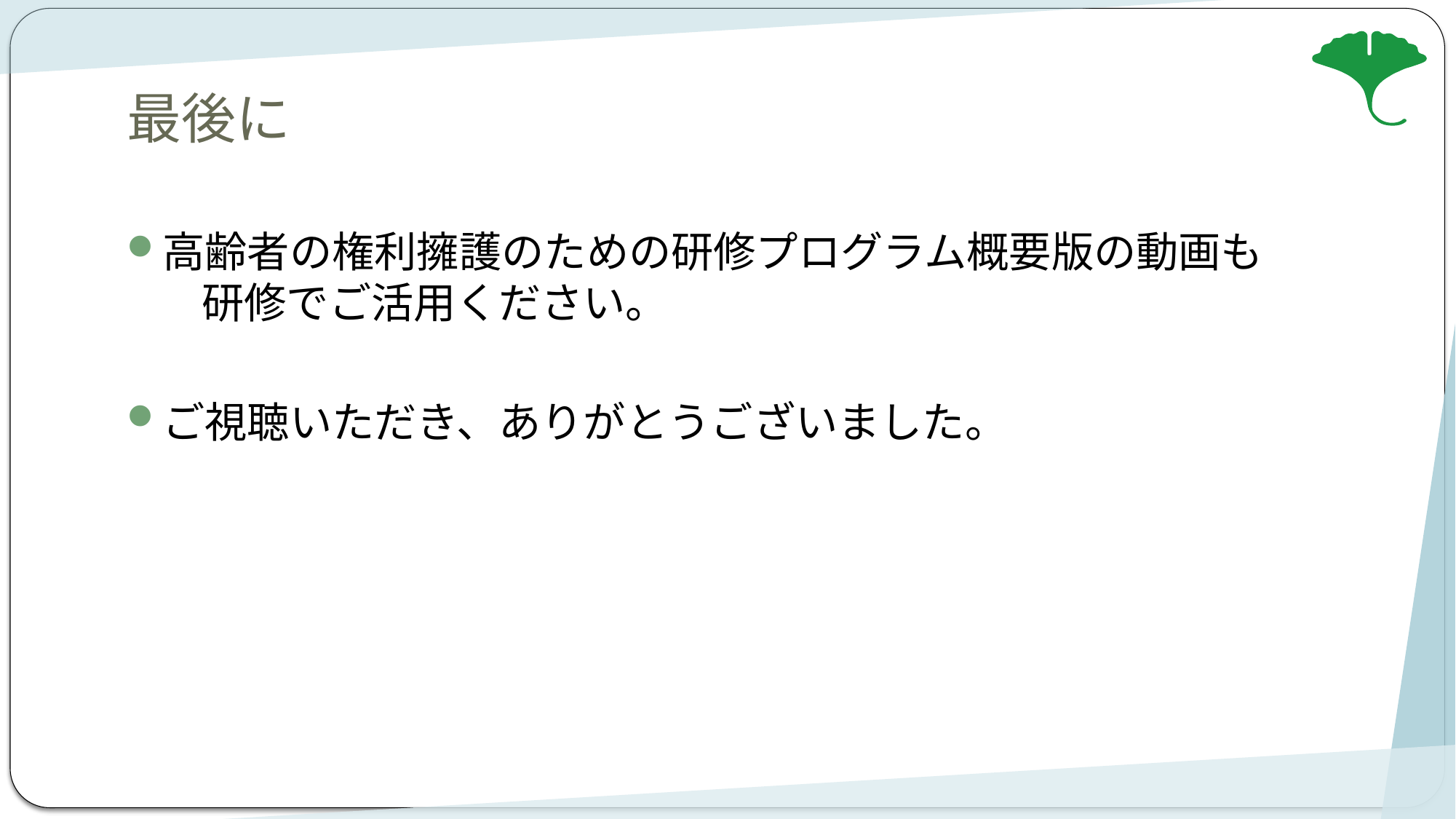

# 最後に

高齢者の権利擁護のための研修プログラム概要版の動画も　　　　研修でご活用ください。

ご視聴いただき、ありがとうございました。